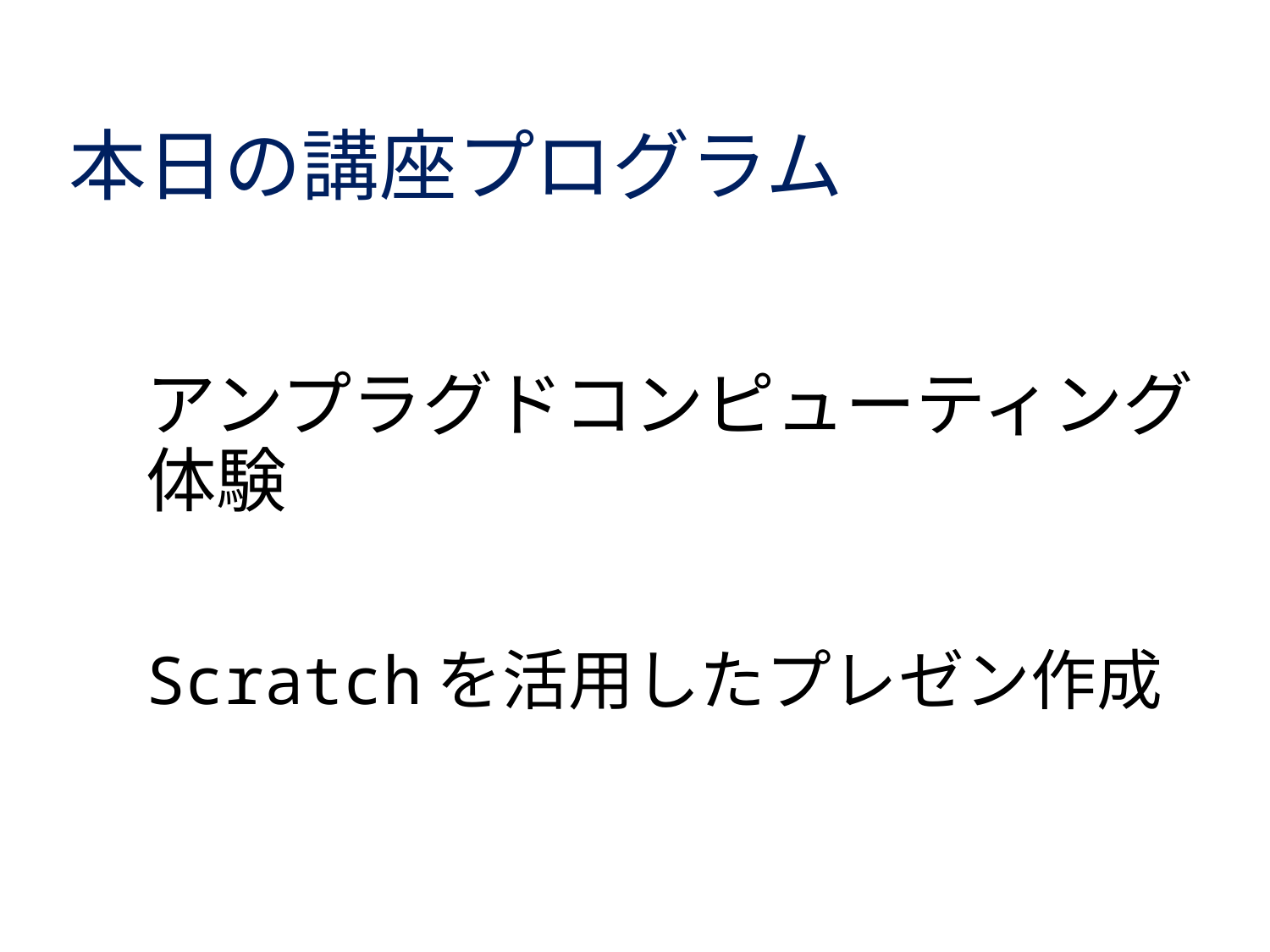

本日の講座プログラム
アンプラグドコンピューティング体験
Scratchを活用したプレゼン作成